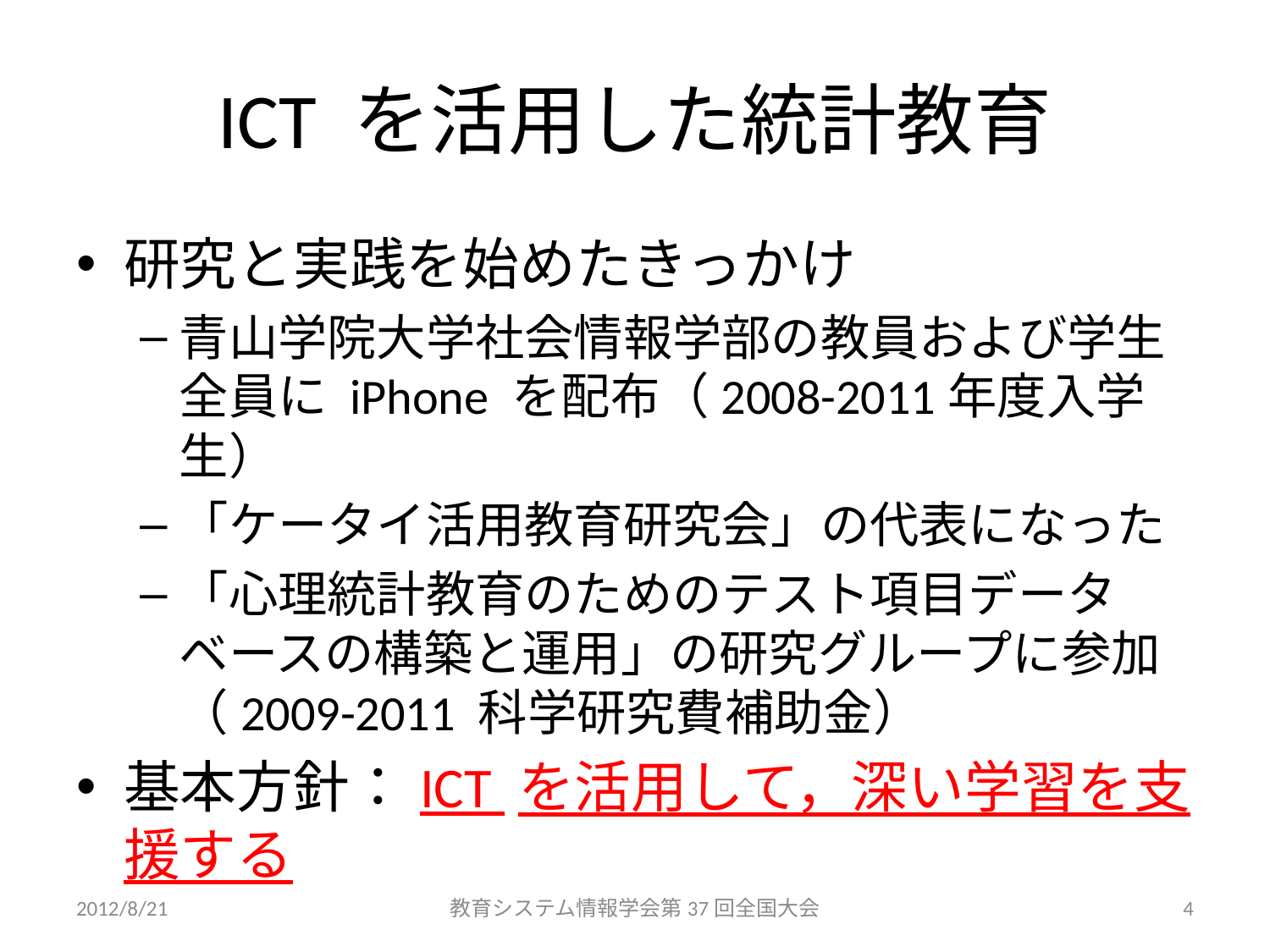

# ICT を活用した統計教育
研究と実践を始めたきっかけ
青山学院大学社会情報学部の教員および学生全員に iPhone を配布（2008-2011年度入学生）
「ケータイ活用教育研究会」の代表になった
「心理統計教育のためのテスト項目データベースの構築と運用」の研究グループに参加（2009-2011 科学研究費補助金）
基本方針：ICT を活用して，深い学習を支援する
2012/8/21
教育システム情報学会第37回全国大会
4